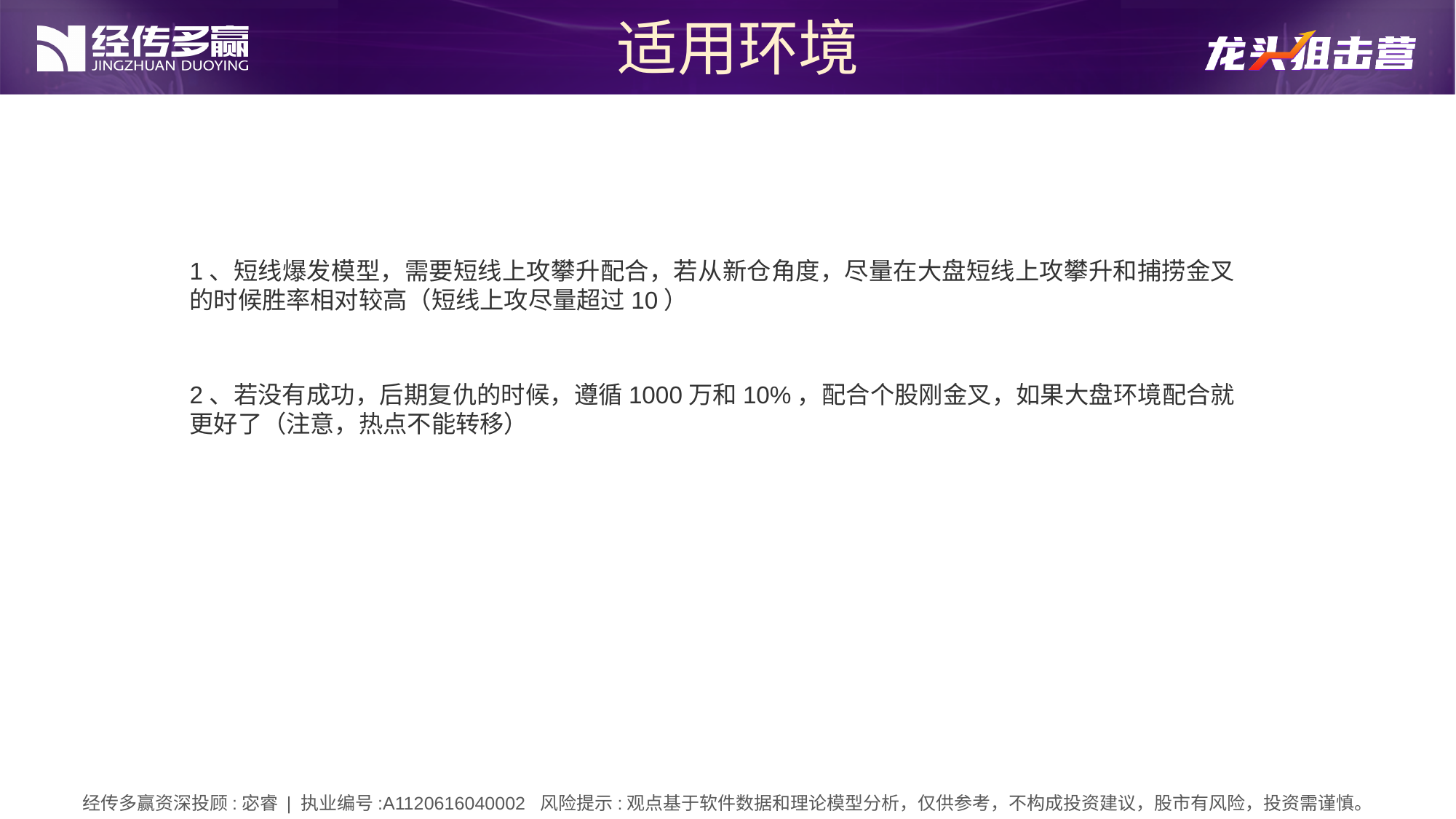

适用环境
1、短线爆发模型，需要短线上攻攀升配合，若从新仓角度，尽量在大盘短线上攻攀升和捕捞金叉的时候胜率相对较高（短线上攻尽量超过10）

2、若没有成功，后期复仇的时候，遵循1000万和10%，配合个股刚金叉，如果大盘环境配合就更好了（注意，热点不能转移）